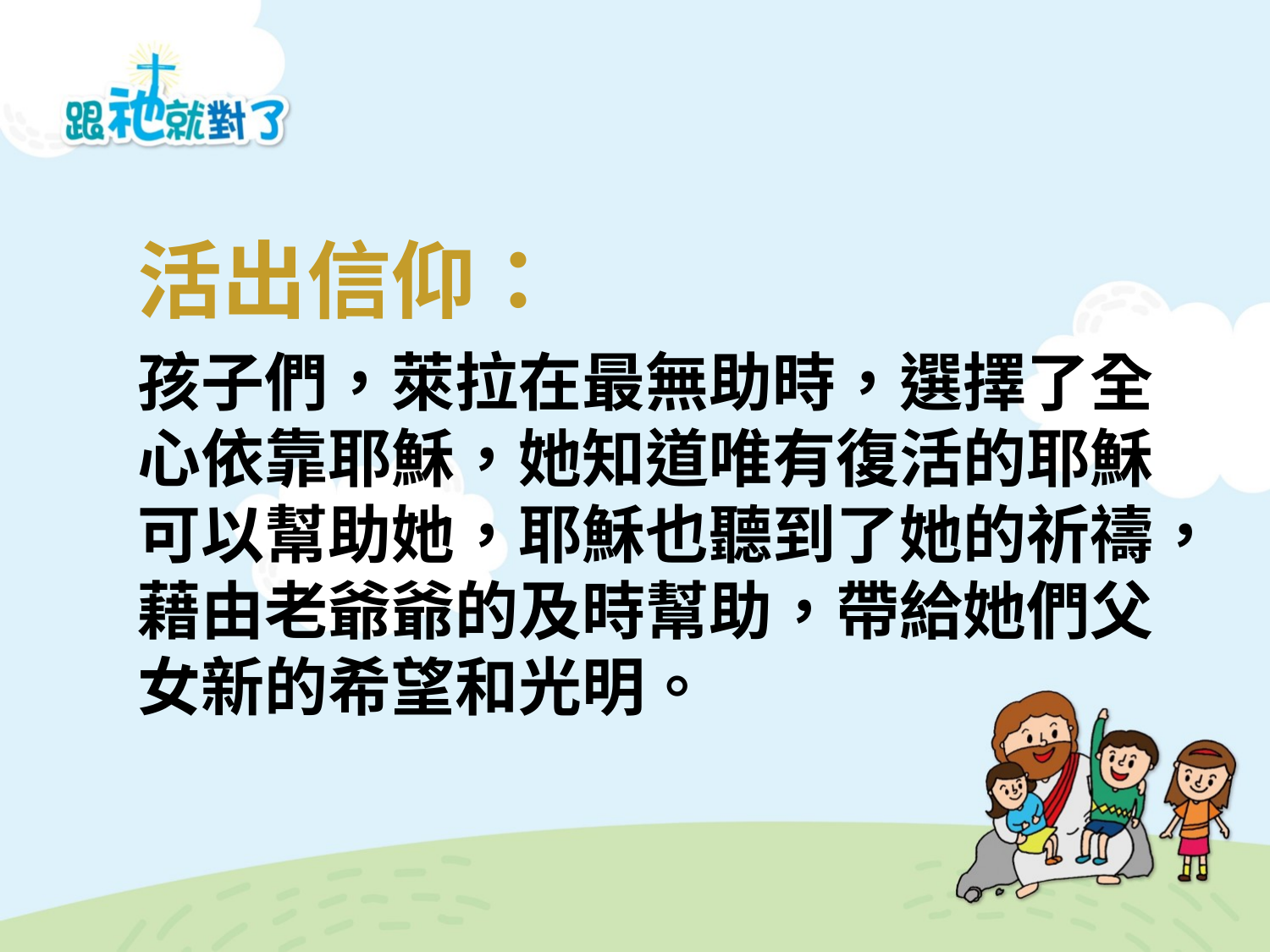

活出信仰：
孩子們，萊拉在最無助時，選擇了全心依靠耶穌，她知道唯有復活的耶穌可以幫助她，耶穌也聽到了她的祈禱，藉由老爺爺的及時幫助，帶給她們父女新的希望和光明。